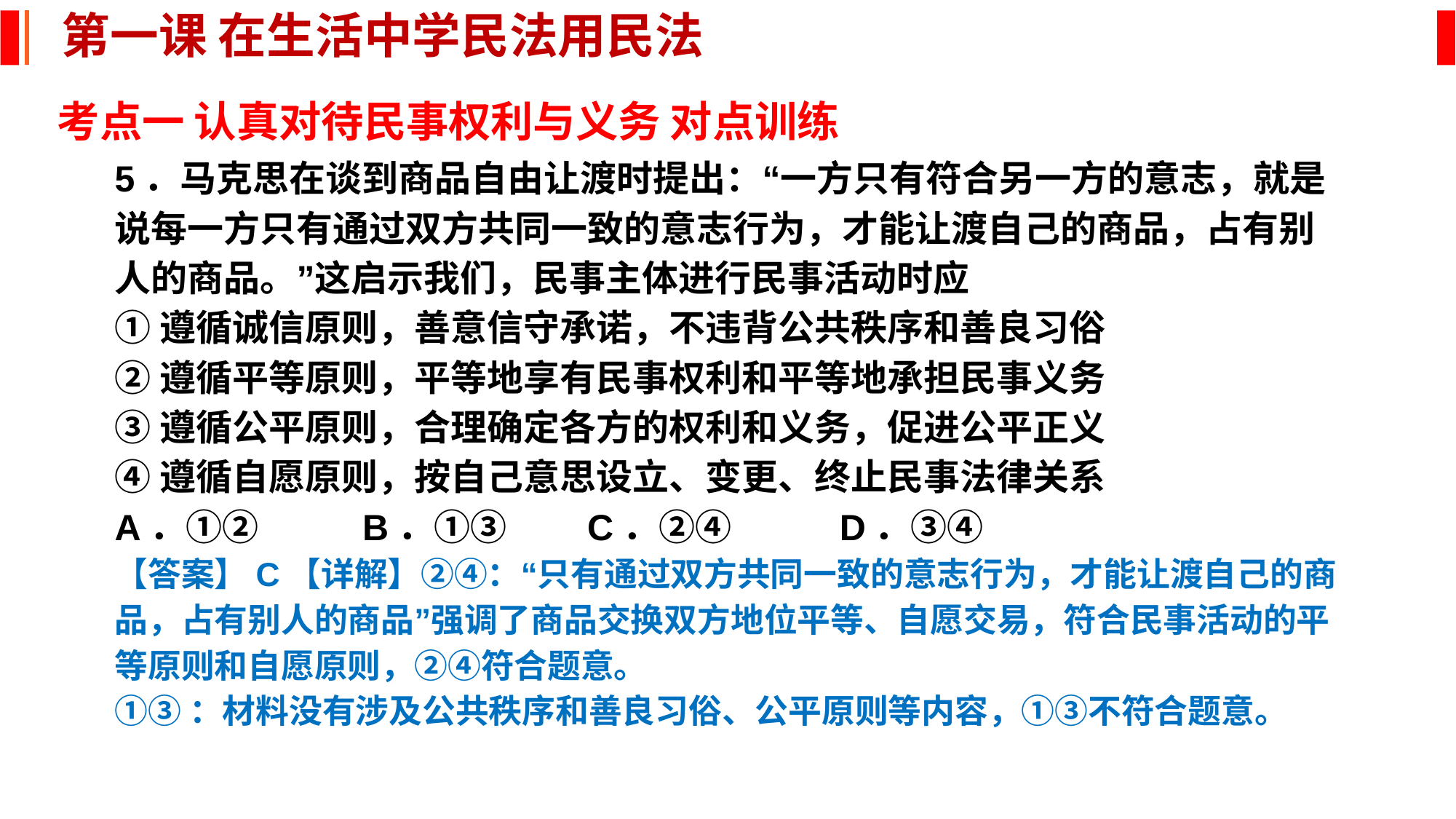

第一课 在生活中学民法用民法

考点一 认真对待民事权利与义务 对点训练
5．马克思在谈到商品自由让渡时提出：“一方只有符合另一方的意志，就是说每一方只有通过双方共同一致的意志行为，才能让渡自己的商品，占有别人的商品。”这启示我们，民事主体进行民事活动时应
①遵循诚信原则，善意信守承诺，不违背公共秩序和善良习俗
②遵循平等原则，平等地享有民事权利和平等地承担民事义务
③遵循公平原则，合理确定各方的权利和义务，促进公平正义
④遵循自愿原则，按自己意思设立、变更、终止民事法律关系
A．①②	        B．①③	C．②④	      D．③④
【答案】C【详解】②④：“只有通过双方共同一致的意志行为，才能让渡自己的商品，占有别人的商品”强调了商品交换双方地位平等、自愿交易，符合民事活动的平等原则和自愿原则，②④符合题意。
①③：材料没有涉及公共秩序和善良习俗、公平原则等内容，①③不符合题意。